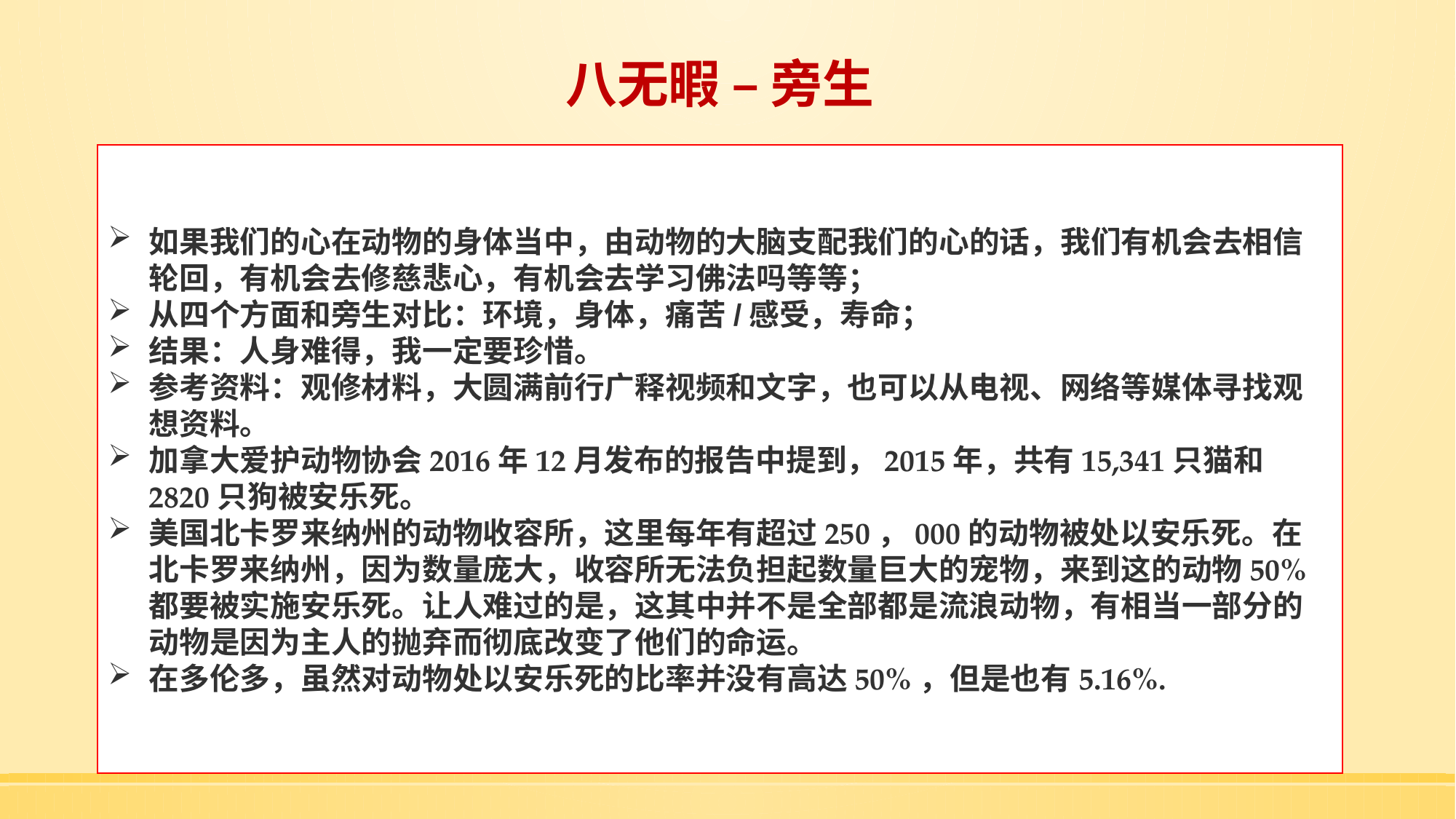

# 八无暇 – 旁生
如果我们的心在动物的身体当中，由动物的大脑支配我们的心的话，我们有机会去相信轮回，有机会去修慈悲心，有机会去学习佛法吗等等；
从四个方面和旁生对比：环境，身体，痛苦/感受，寿命；
结果：人身难得，我一定要珍惜。
参考资料：观修材料，大圆满前行广释视频和文字，也可以从电视、网络等媒体寻找观想资料。
加拿大爱护动物协会2016年12月发布的报告中提到，2015年，共有15,341只猫和2820只狗被安乐死。
美国北卡罗来纳州的动物收容所，这里每年有超过250，000的动物被处以安乐死。在北卡罗来纳州，因为数量庞大，收容所无法负担起数量巨大的宠物，来到这的动物50%都要被实施安乐死。让人难过的是，这其中并不是全部都是流浪动物，有相当一部分的动物是因为主人的抛弃而彻底改变了他们的命运。
在多伦多，虽然对动物处以安乐死的比率并没有高达50%，但是也有5.16%.